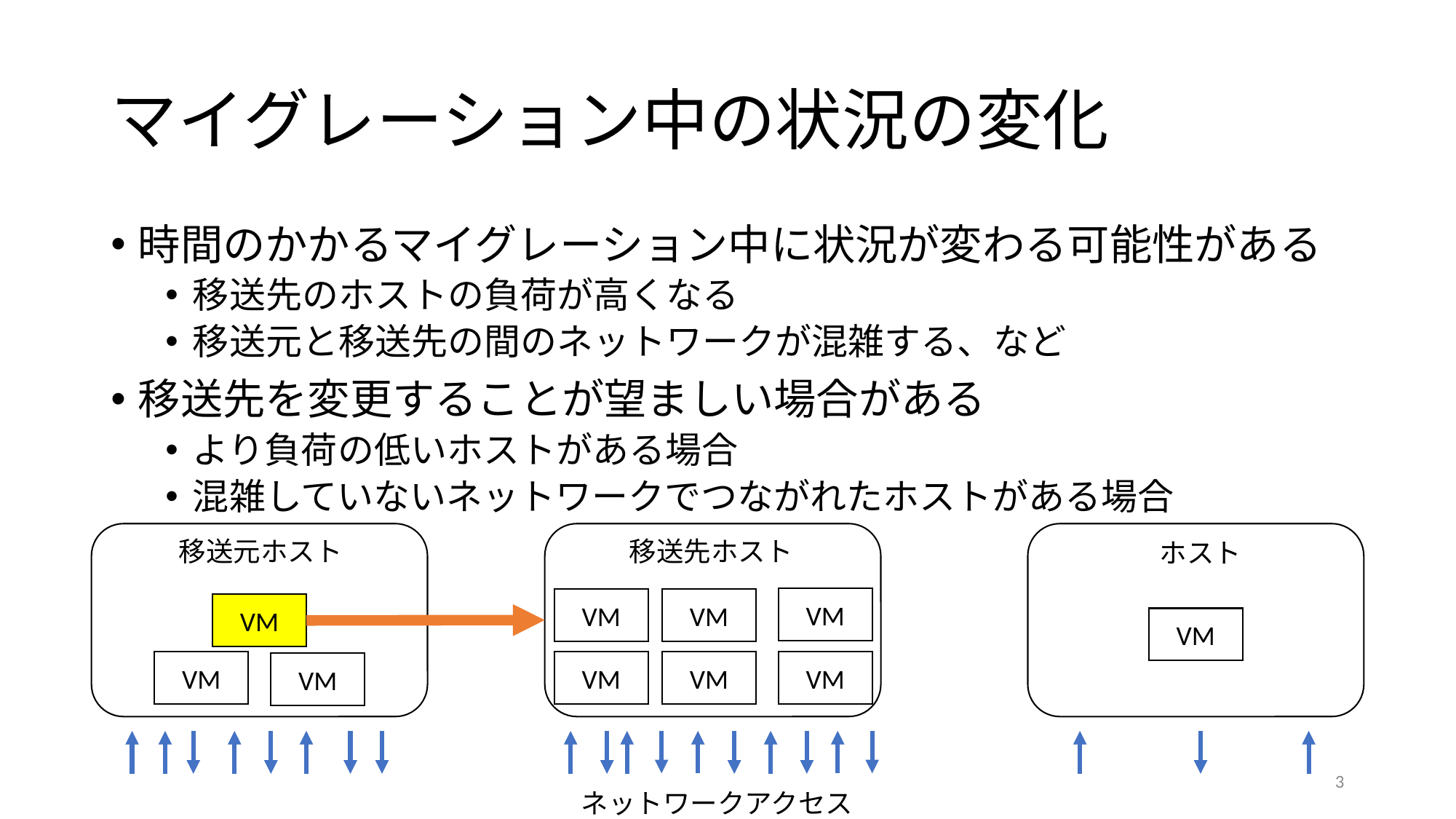

# マイグレーション中の状況の変化
時間のかかるマイグレーション中に状況が変わる可能性がある
移送先のホストの負荷が高くなる
移送元と移送先の間のネットワークが混雑する、など
移送先を変更することが望ましい場合がある
より負荷の低いホストがある場合
混雑していないネットワークでつながれたホストがある場合

移送元ホスト
移送先ホスト
ホスト
VM
VM
VM
VM
VM
VM
VM
VM
VM
VM
3
ネットワークアクセス